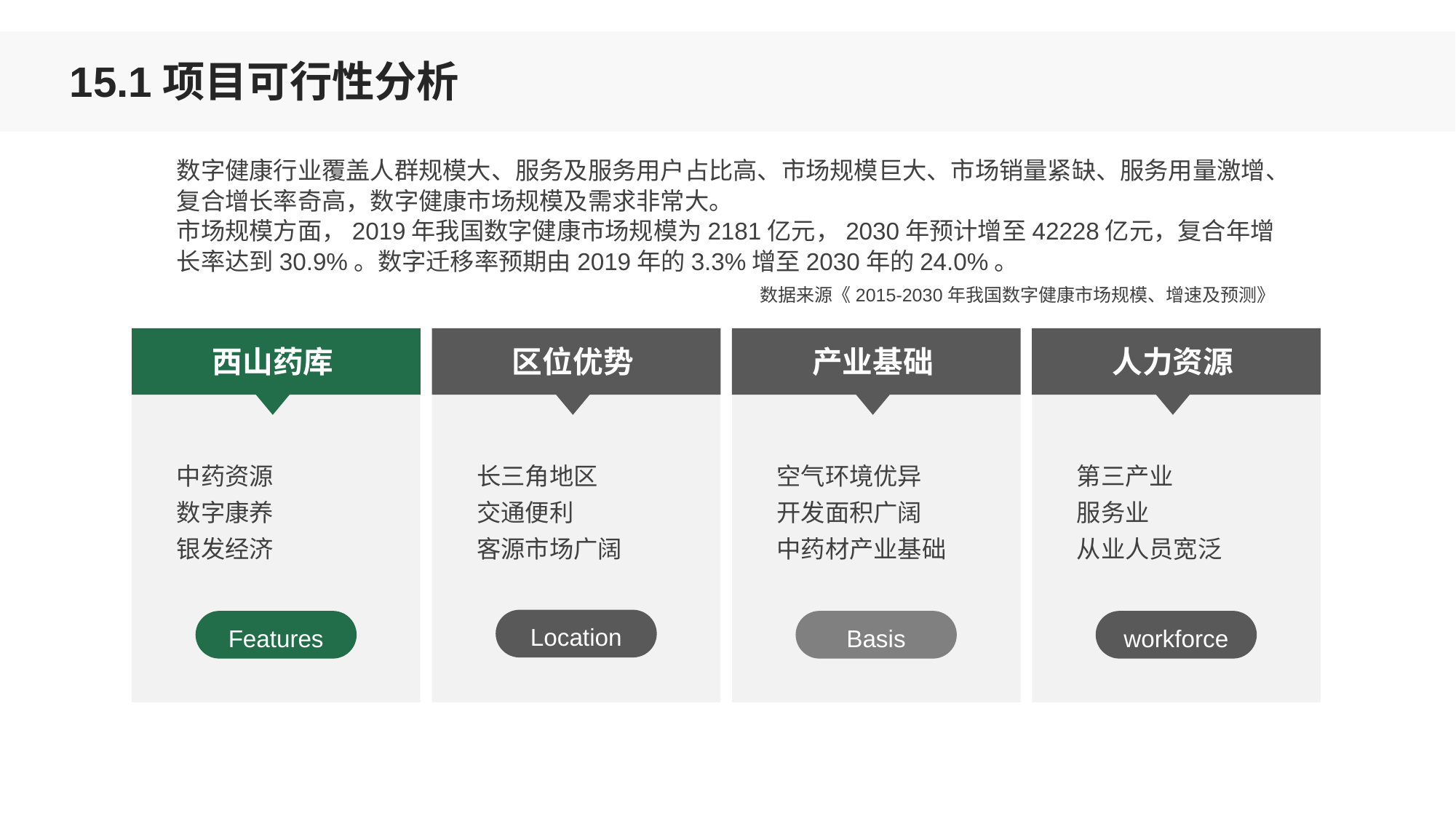

15.1项目可行性分析
数字健康行业覆盖人群规模大、服务及服务用户占比高、市场规模巨大、市场销量紧缺、服务用量激增、复合增长率奇高，数字健康市场规模及需求非常大。
市场规模方面，2019年我国数字健康市场规模为2181亿元，2030年预计增至42228亿元，复合年增长率达到30.9%。数字迁移率预期由2019年的3.3%增至2030年的24.0%。
数据来源《2015-2030年我国数字健康市场规模、增速及预测》

西山药库
区位优势
产业基础
人力资源
中药资源
数字康养
银发经济

长三角地区
交通便利
客源市场广阔
空气环境优异
开发面积广阔
中药材产业基础
第三产业
服务业
从业人员宽泛
Location
Features
Basis
workforce